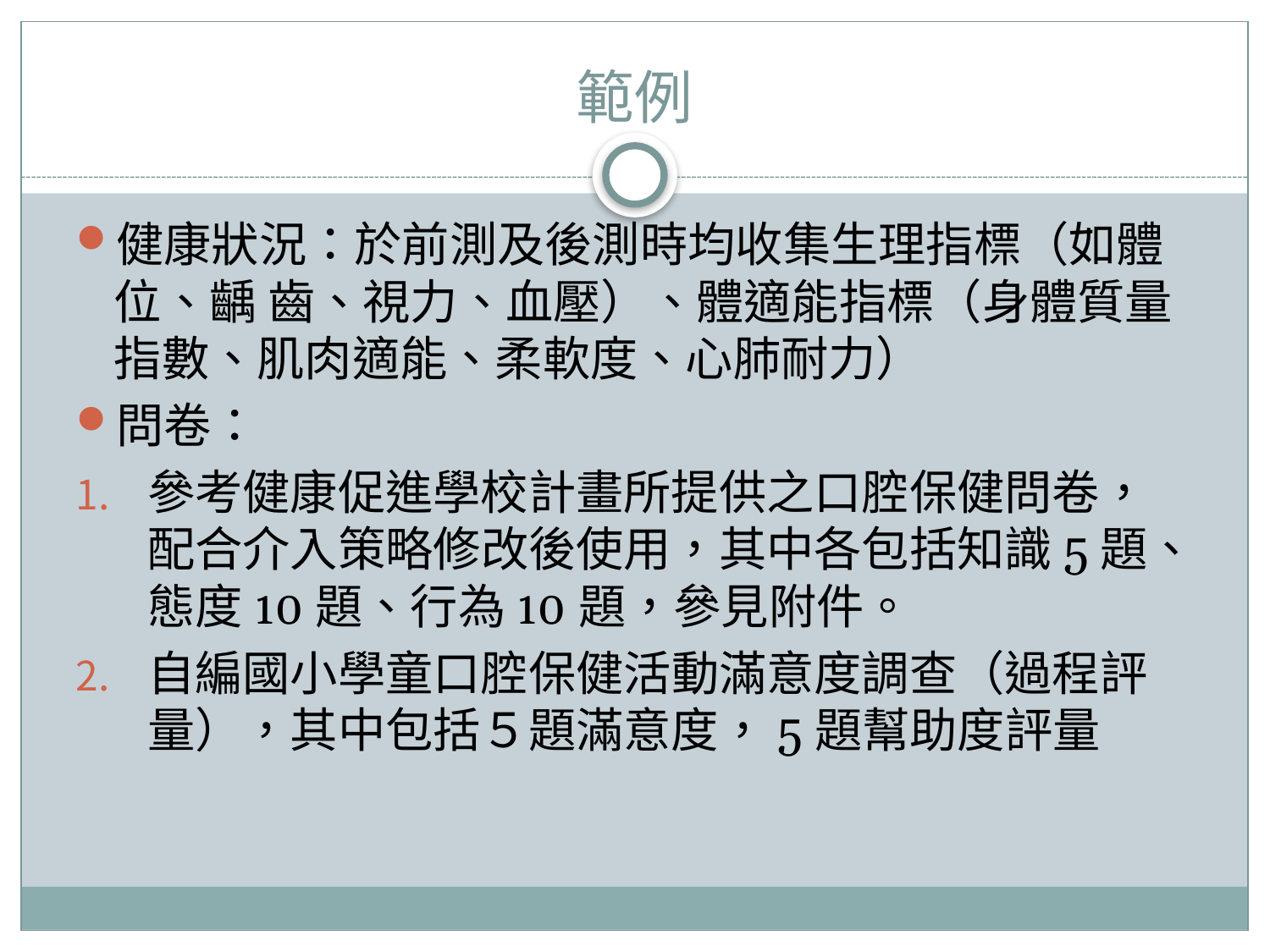

# 範例
健康狀況：於前測及後測時均收集生理指標（如體位、齲 齒、視力、血壓）、體適能指標（身體質量指數、肌肉適能、柔軟度、心肺耐力）
問卷：
參考健康促進學校計畫所提供之口腔保健問卷，配合介入策略修改後使用，其中各包括知識5題、態度10題、行為10題，參見附件。
自編國小學童口腔保健活動滿意度調查（過程評量），其中包括５題滿意度，5題幫助度評量